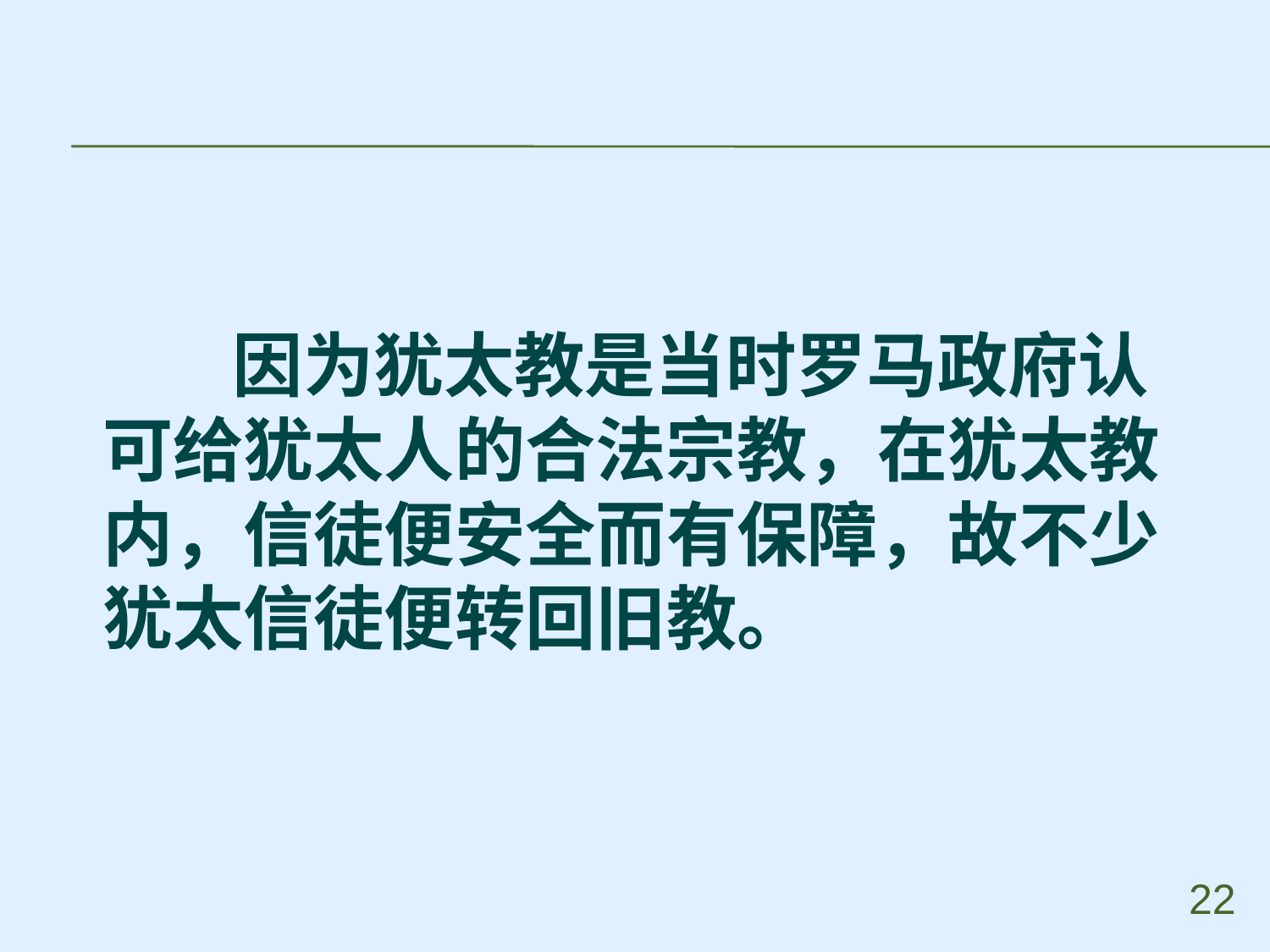

#

          因为犹太教是当时罗马政府认可给犹太人的合法宗教，在犹太教内，信徒便安全而有保障，故不少犹太信徒便转回旧教。

22